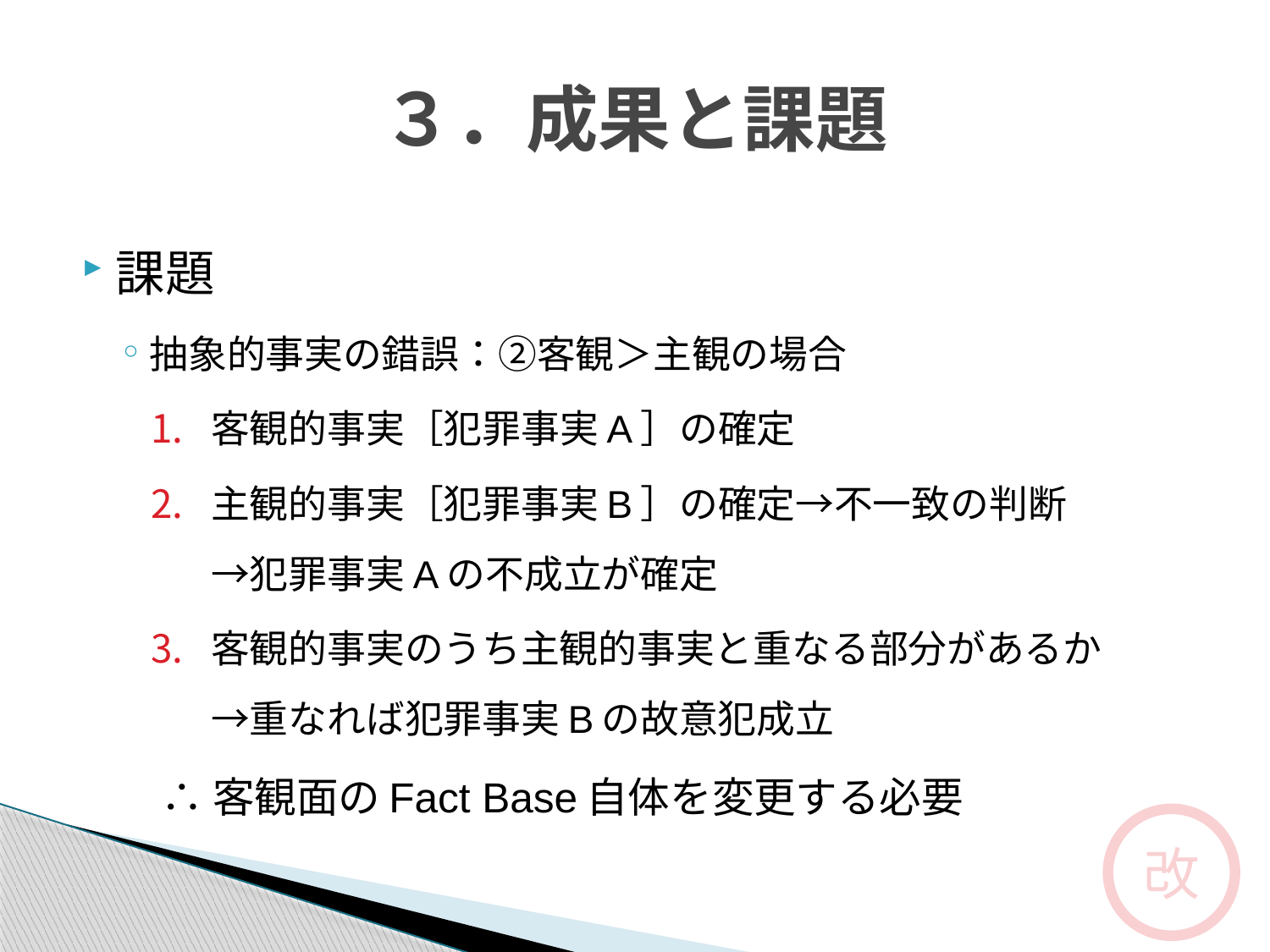

# ３．成果と課題
課題
抽象的事実の錯誤：②客観＞主観の場合
客観的事実［犯罪事実A］の確定
主観的事実［犯罪事実B］の確定→不一致の判断
→犯罪事実Aの不成立が確定
客観的事実のうち主観的事実と重なる部分があるか
→重なれば犯罪事実Bの故意犯成立
　∴ 客観面のFact Base自体を変更する必要
改